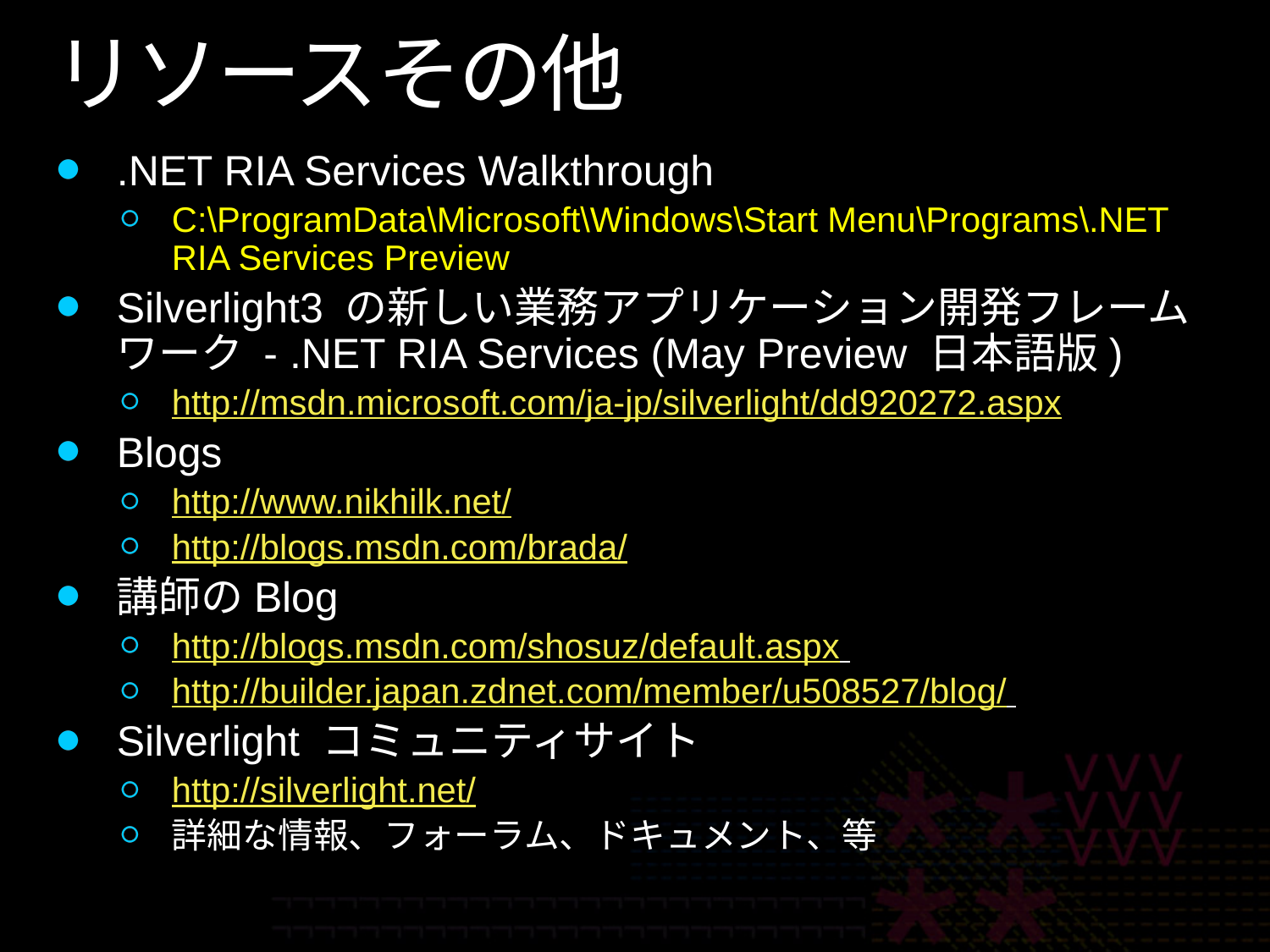

# リソースその他
.NET RIA Services Walkthrough
C:\ProgramData\Microsoft\Windows\Start Menu\Programs\.NET RIA Services Preview
Silverlight3 の新しい業務アプリケーション開発フレームワーク - .NET RIA Services (May Preview 日本語版)
http://msdn.microsoft.com/ja-jp/silverlight/dd920272.aspx
Blogs
http://www.nikhilk.net/
http://blogs.msdn.com/brada/
講師のBlog
http://blogs.msdn.com/shosuz/default.aspx
http://builder.japan.zdnet.com/member/u508527/blog/
Silverlight コミュニティサイト
http://silverlight.net/
詳細な情報、フォーラム、ドキュメント、等